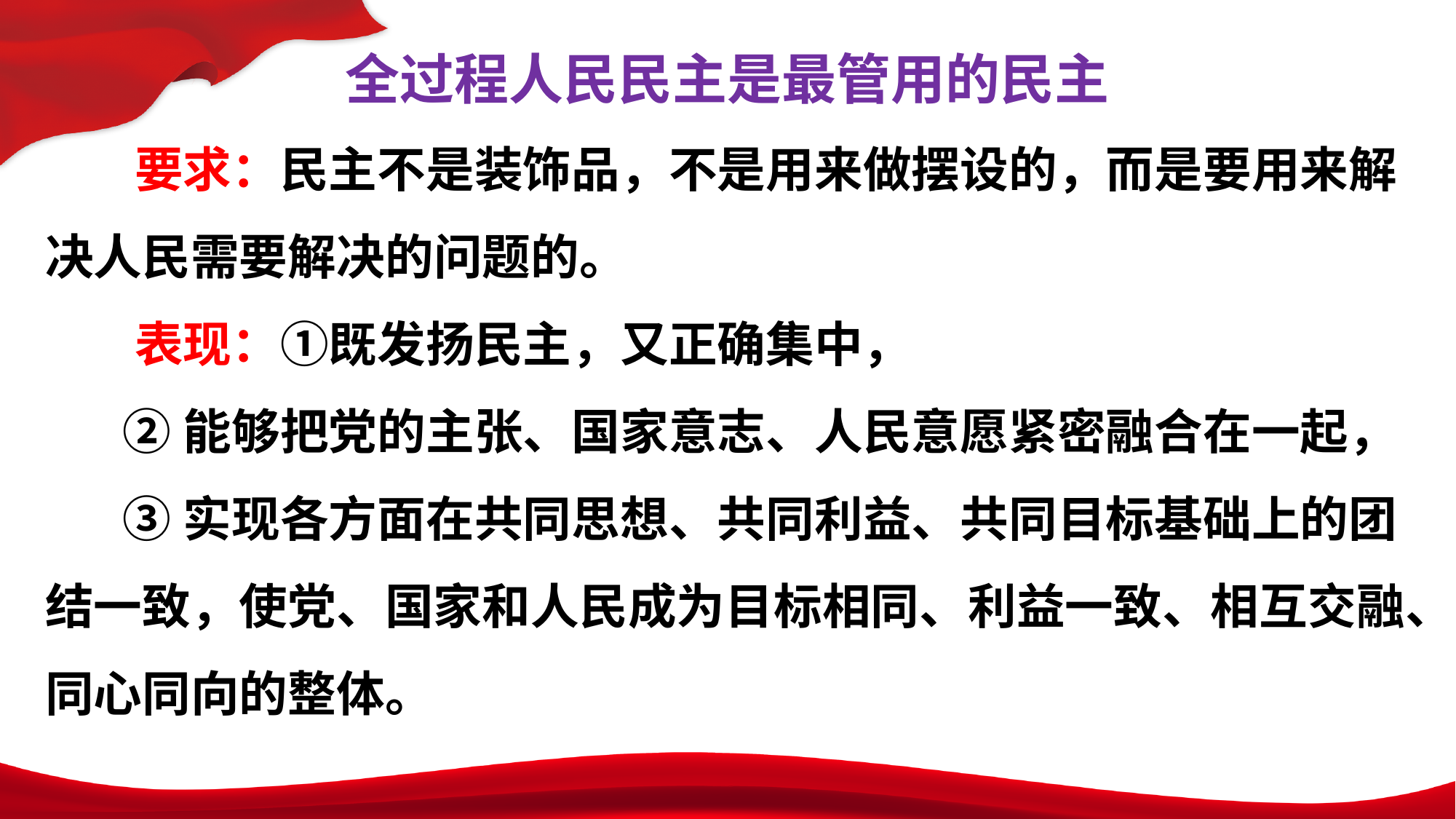

全过程人民民主是最管用的民主
       要求：民主不是装饰品，不是用来做摆设的，而是要用来解决人民需要解决的问题的。
       表现：①既发扬民主，又正确集中，
       ②能够把党的主张、国家意志、人民意愿紧密融合在一起，
       ③实现各方面在共同思想、共同利益、共同目标基础上的团结一致，使党、国家和人民成为目标相同、利益一致、相互交融、同心同向的整体。